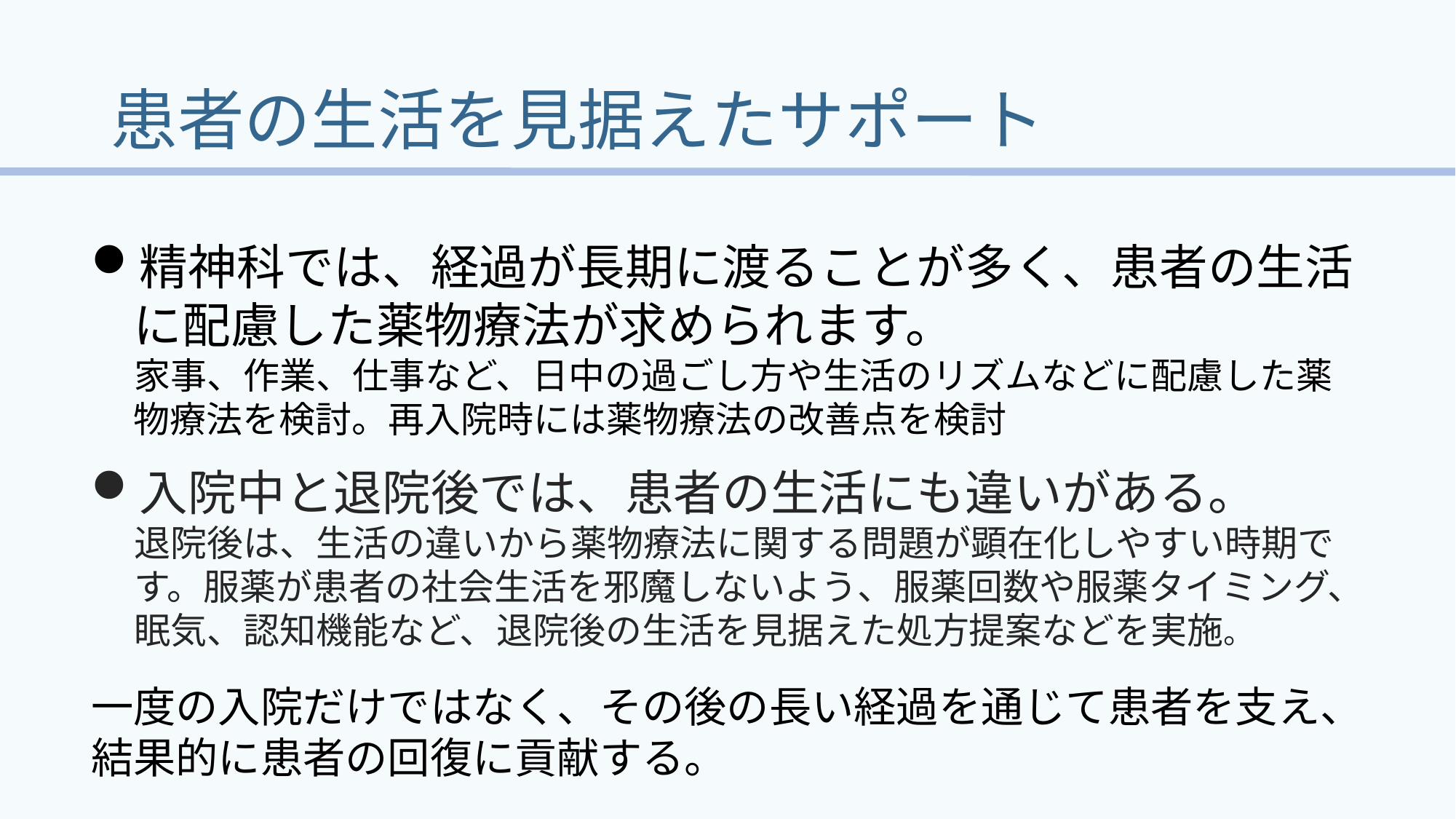

# 患者の生活を見据えたサポート

精神科では、経過が長期に渡ることが多く、患者の生活に配慮した薬物療法が求められます。
家事、作業、仕事など、日中の過ごし方や生活のリズムなどに配慮した薬物療法を検討。再入院時には薬物療法の改善点を検討

入院中と退院後では、患者の生活にも違いがある。
退院後は、生活の違いから薬物療法に関する問題が顕在化しやすい時期です。服薬が患者の社会生活を邪魔しないよう、服薬回数や服薬タイミング、眠気、認知機能など、退院後の生活を見据えた処方提案などを実施。

一度の入院だけではなく、その後の長い経過を通じて患者を支え、結果的に患者の回復に貢献する。